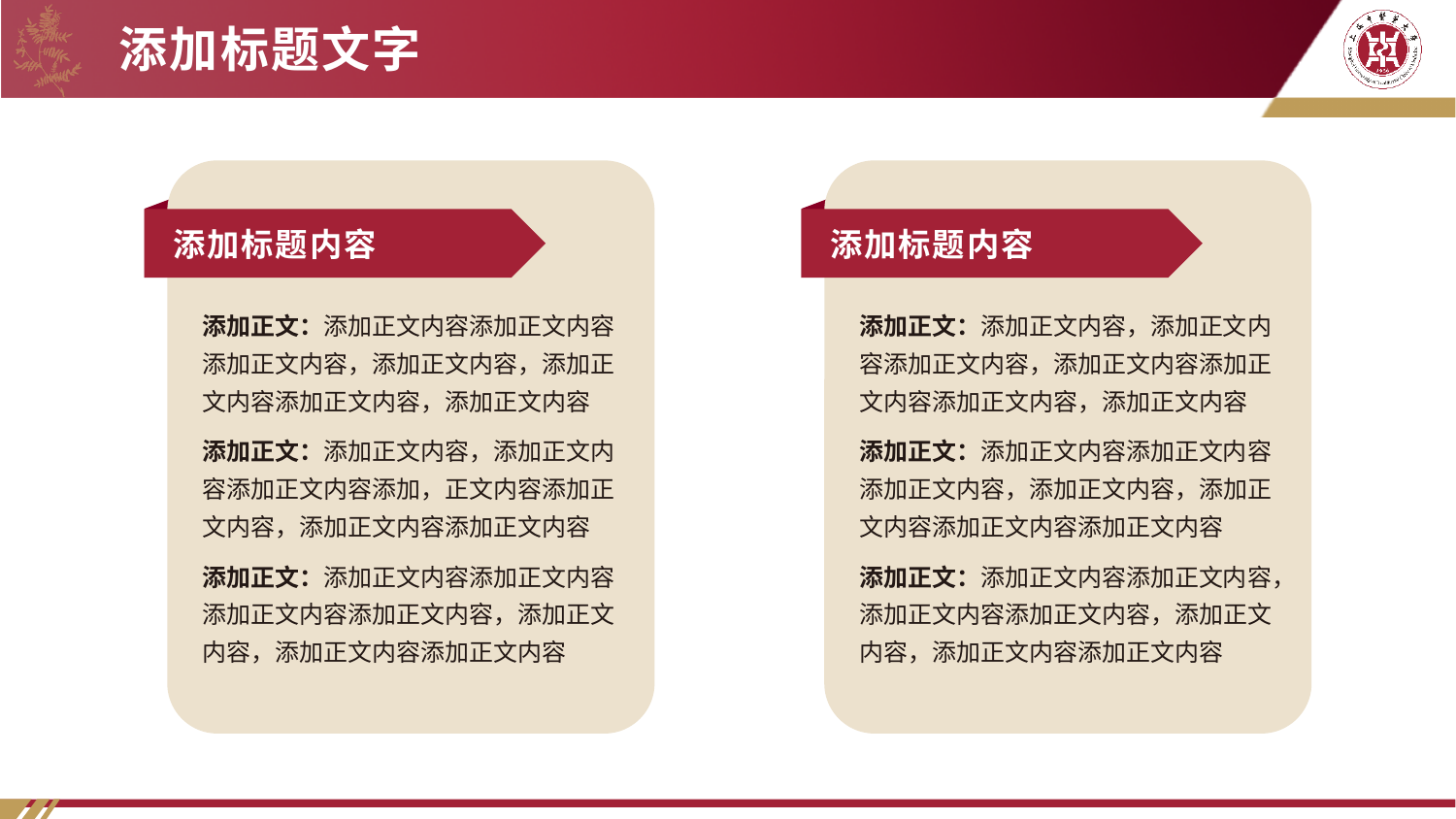

# 添加标题文字

添加标题内容

添加标题内容

添加正文：添加正文内容添加正文内容添加正文内容，添加正文内容，添加正文内容添加正文内容，添加正文内容
添加正文：添加正文内容，添加正文内容添加正文内容添加，正文内容添加正文内容，添加正文内容添加正文内容
添加正文：添加正文内容添加正文内容添加正文内容添加正文内容，添加正文内容，添加正文内容添加正文内容
添加正文：添加正文内容，添加正文内容添加正文内容，添加正文内容添加正文内容添加正文内容，添加正文内容
添加正文：添加正文内容添加正文内容添加正文内容，添加正文内容，添加正文内容添加正文内容添加正文内容
添加正文：添加正文内容添加正文内容，添加正文内容添加正文内容，添加正文内容，添加正文内容添加正文内容